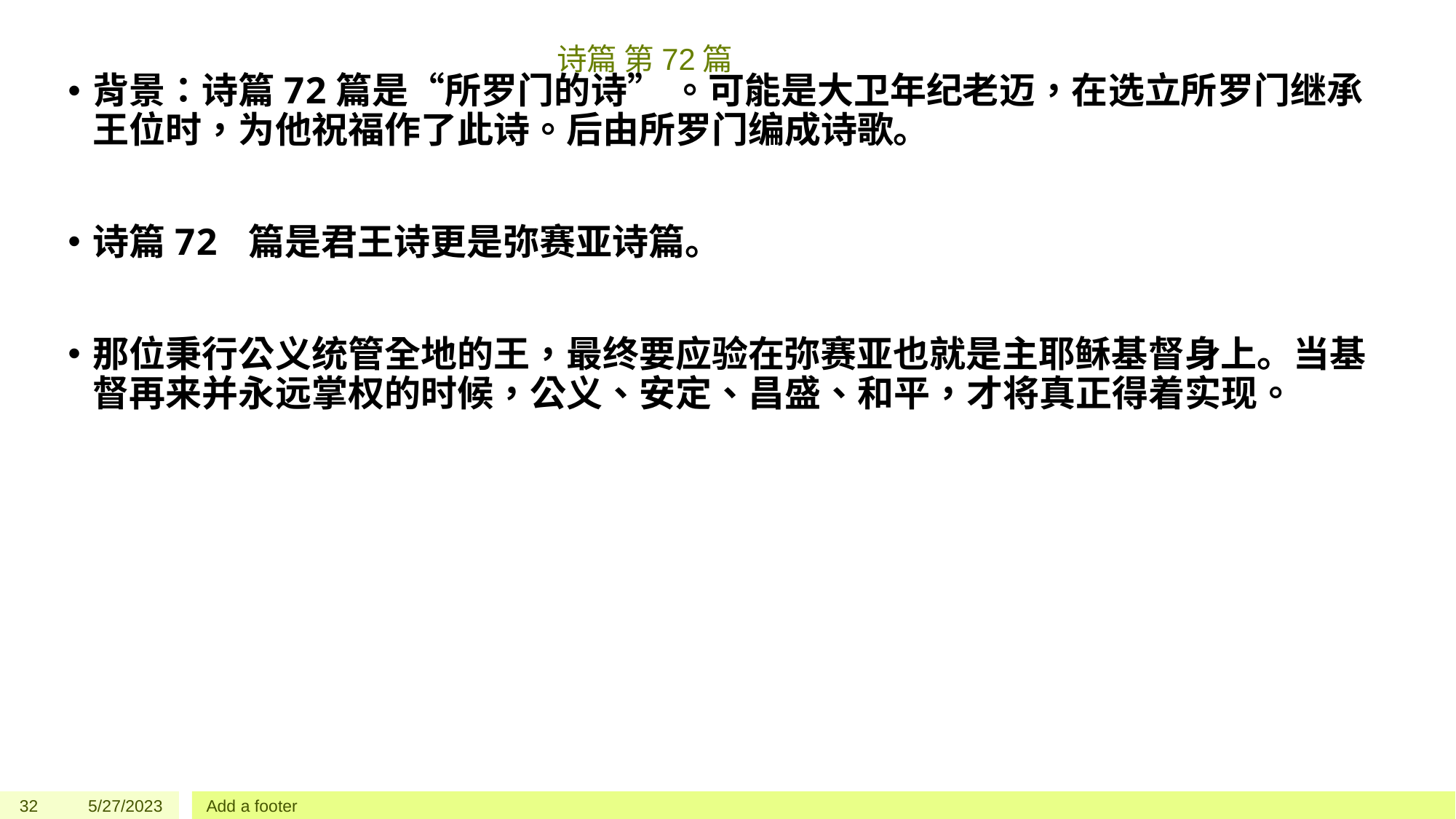

# 诗篇 第72篇
背景：诗篇72篇是“所罗门的诗” 。可能是大卫年纪老迈，在选立所罗门继承王位时，为他祝福作了此诗。后由所罗门编成诗歌。

诗篇72 篇是君王诗更是弥赛亚诗篇。

那位秉行公义统管全地的王，最终要应验在弥赛亚也就是主耶稣基督身上。当基督再来并永远掌权的时候，公义、安定、昌盛、和平，才将真正得着实现。
32
5/27/2023
Add a footer